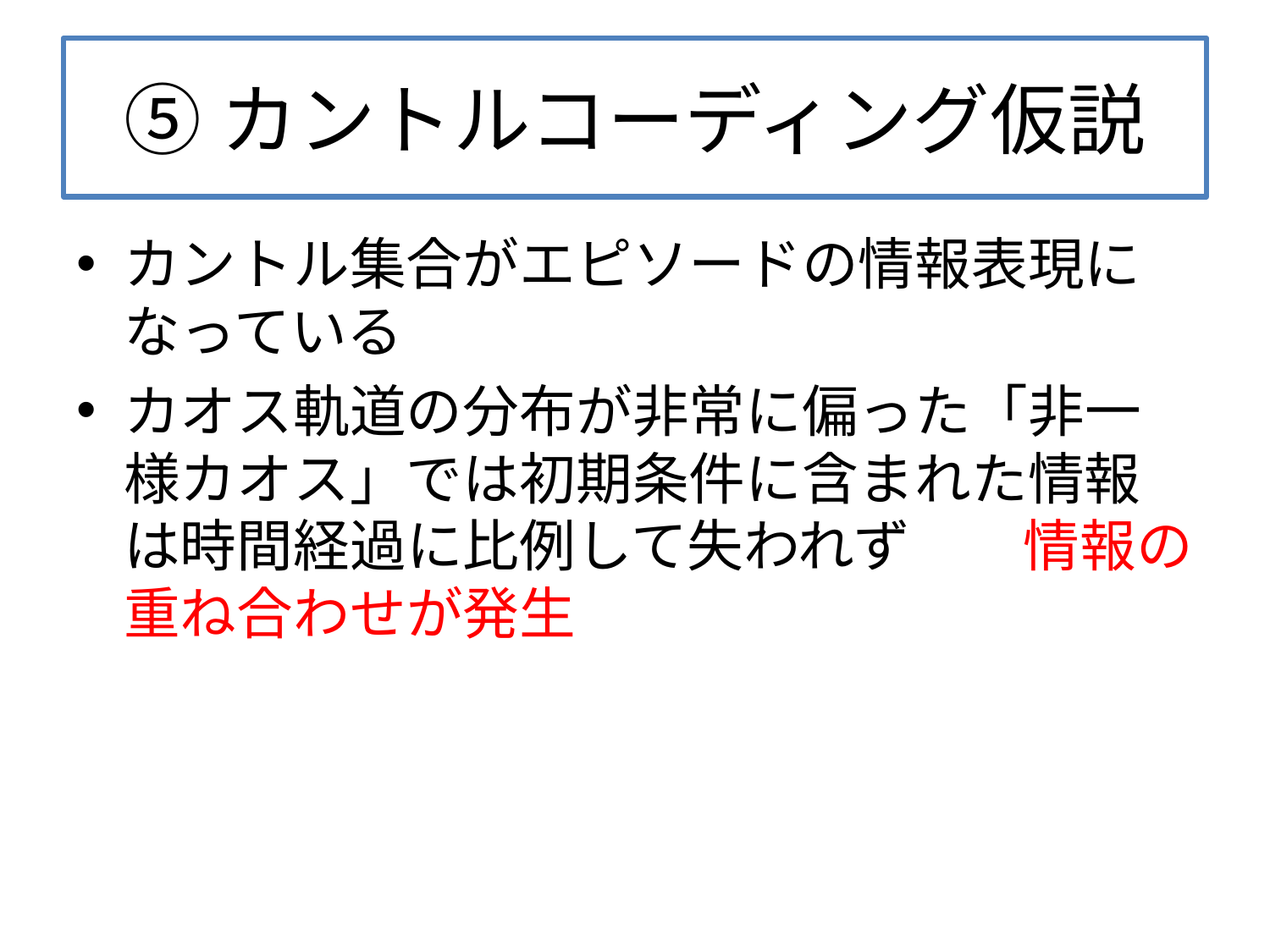

# ⑤カントルコーディング仮説
カントル集合がエピソードの情報表現になっている
カオス軌道の分布が非常に偏った「非一様カオス」では初期条件に含まれた情報は時間経過に比例して失われず　　情報の重ね合わせが発生